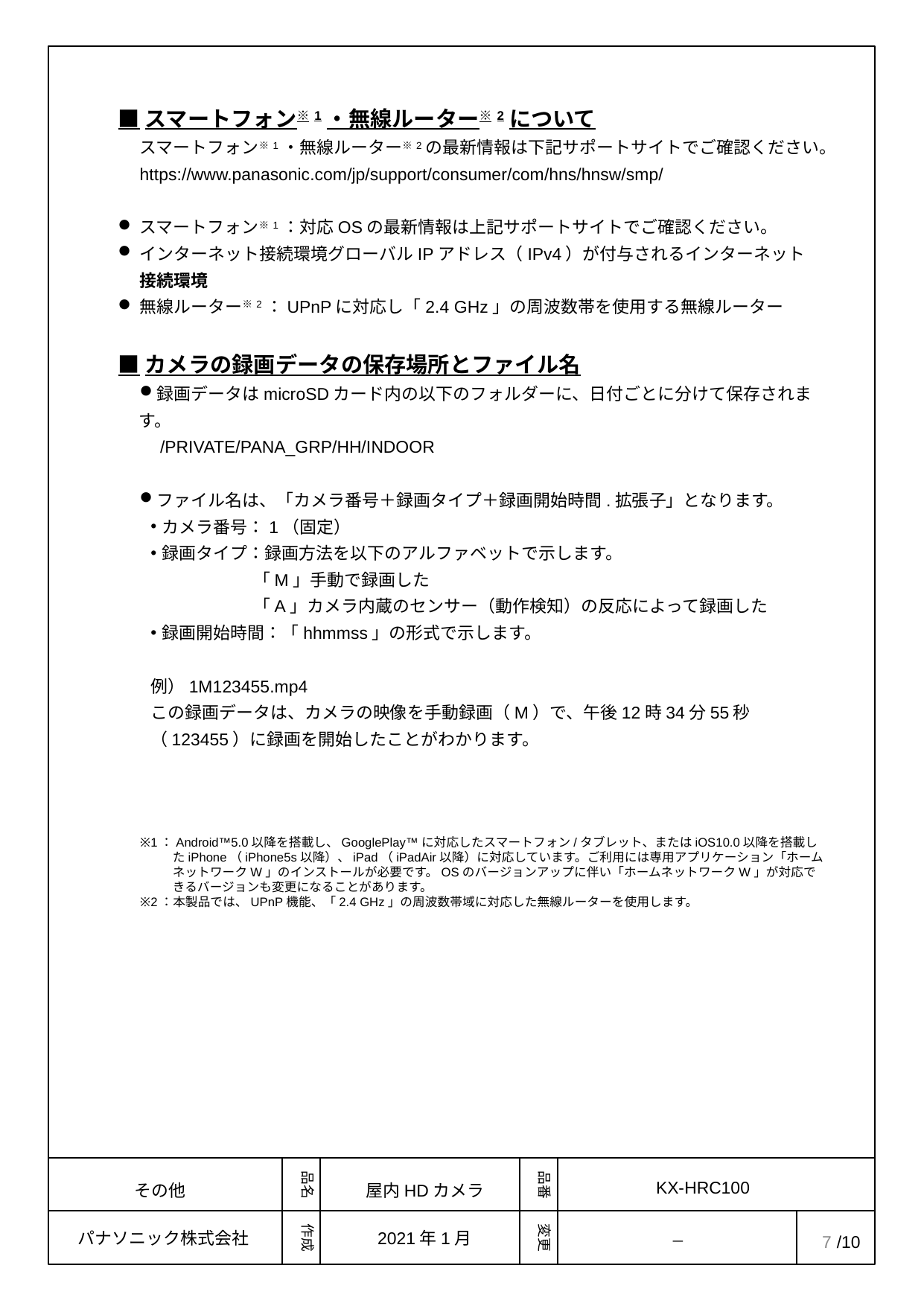

■スマートフォン※1・無線ルーター※2について
スマートフォン※1・無線ルーター※2の最新情報は下記サポートサイトでご確認ください。
https://www.panasonic.com/jp/support/consumer/com/hns/hnsw/smp/

スマートフォン※1：対応OSの最新情報は上記サポートサイトでご確認ください。
インターネット接続環境グローバルIPアドレス（IPv4）が付与されるインターネット
接続環境
無線ルーター※2：UPnPに対応し「2.4 GHz」の周波数帯を使用する無線ルーター

■カメラの録画データの保存場所とファイル名
録画データはmicroSDカード内の以下のフォルダーに、日付ごとに分けて保存されます。
　/PRIVATE/PANA_GRP/HH/INDOOR

ファイル名は、「カメラ番号＋録画タイプ＋録画開始時間.拡張子」となります。
カメラ番号：1（固定）
録画タイプ：録画方法を以下のアルファベットで示します。
　　　　　　「M」手動で録画した
　　　　　　「A」カメラ内蔵のセンサー（動作検知）の反応によって録画した
録画開始時間：「hhmmss」の形式で示します。

例）1M123455.mp4
この録画データは、カメラの映像を手動録画（M）で、午後12時34分55秒（123455）に録画を開始したことがわかります。
※1：Android™5.0以降を搭載し、GooglePlay™に対応したスマートフォン/タブレット、またはiOS10.0以降を搭載したiPhone（iPhone5s以降）、iPad（iPadAir以降）に対応しています。ご利用には専用アプリケーション「ホームネットワークW」のインストールが必要です。OSのバージョンアップに伴い「ホームネットワークW」が対応できるバージョンも変更になることがあります。
※2：本製品では、UPnP機能、「2.4 GHz」の周波数帯域に対応した無線ルーターを使用します。
その他
7